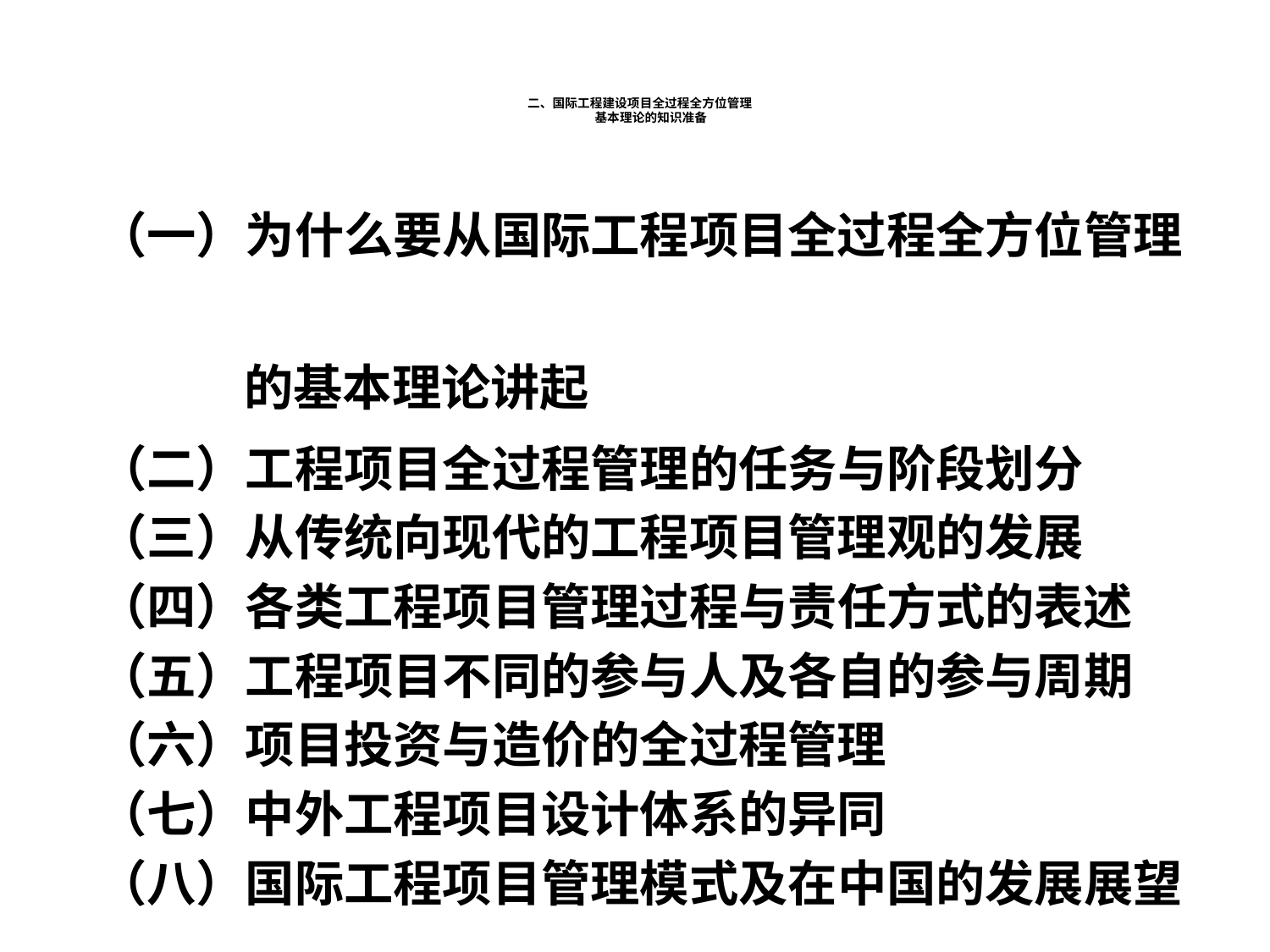

# 二、国际工程建设项目全过程全方位管理 基本理论的知识准备
（一）为什么要从国际工程项目全过程全方位管理
            的基本理论讲起
（二）工程项目全过程管理的任务与阶段划分
（三）从传统向现代的工程项目管理观的发展
（四）各类工程项目管理过程与责任方式的表述
（五）工程项目不同的参与人及各自的参与周期
（六）项目投资与造价的全过程管理
（七）中外工程项目设计体系的异同
（八）国际工程项目管理模式及在中国的发展展望